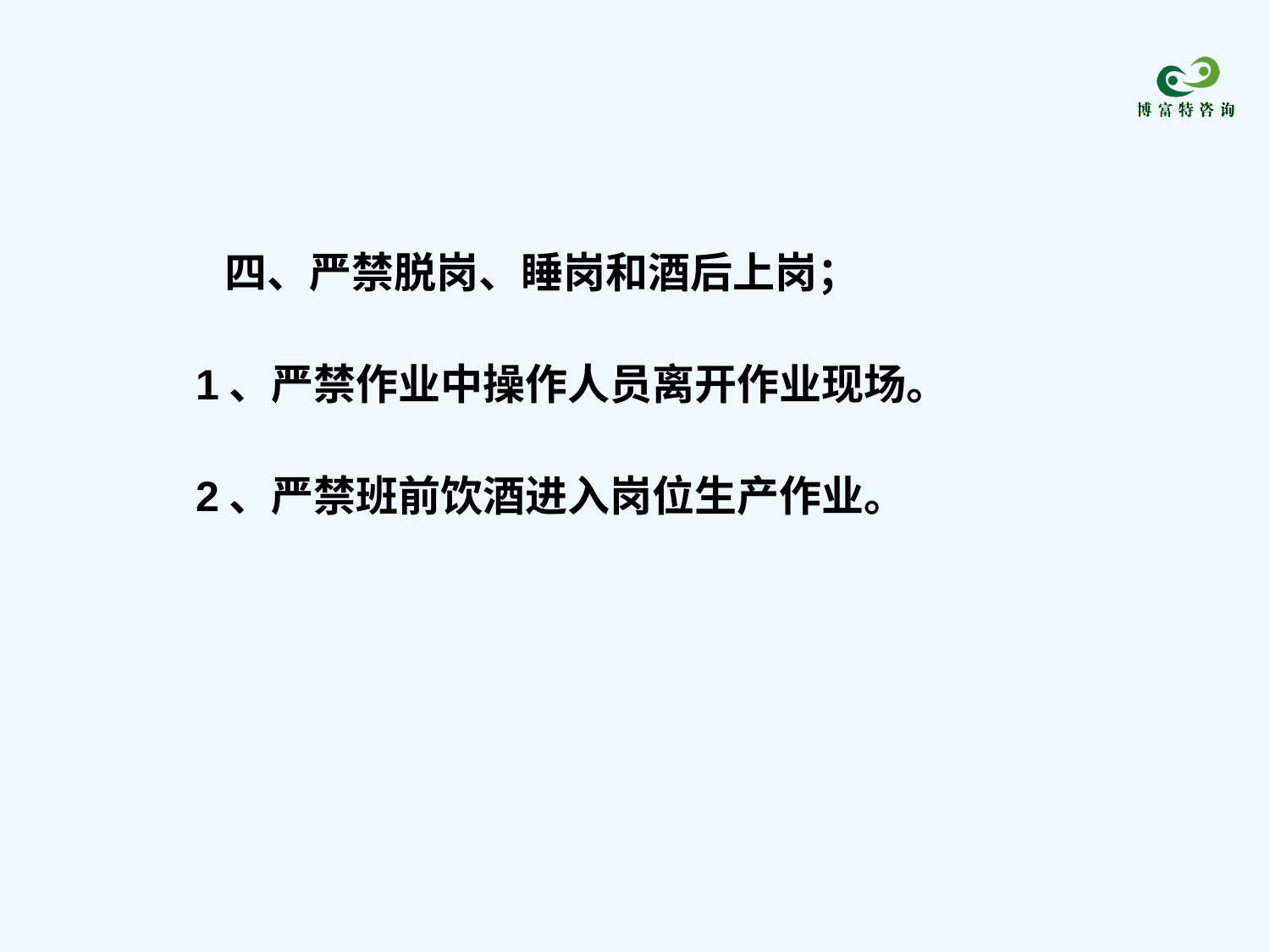

四、严禁脱岗、睡岗和酒后上岗；

1、严禁作业中操作人员离开作业现场。

2、严禁班前饮酒进入岗位生产作业。
32